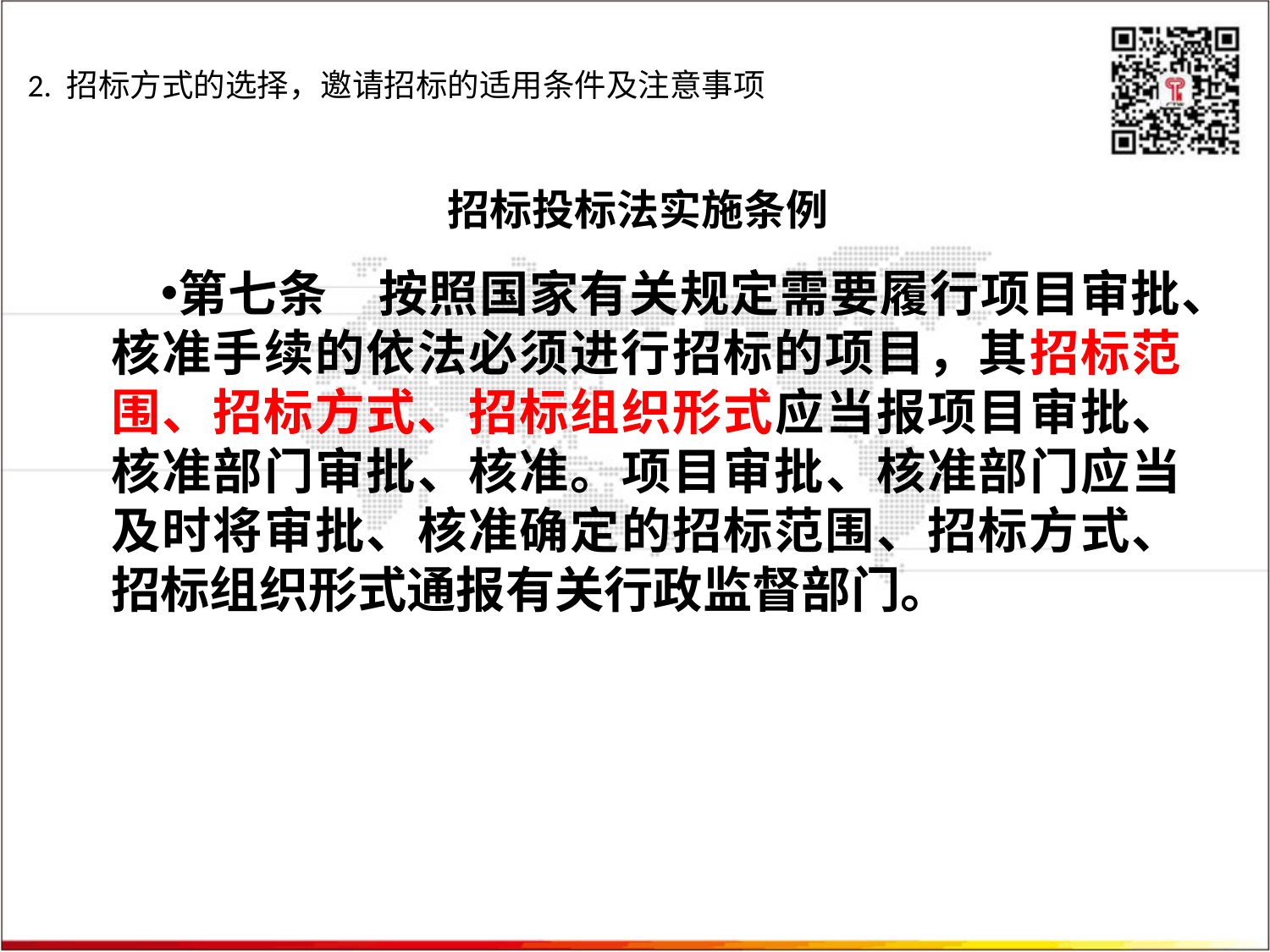

2. 招标方式的选择，邀请招标的适用条件及注意事项
# 招标投标法实施条例
第七条　按照国家有关规定需要履行项目审批、核准手续的依法必须进行招标的项目，其招标范围、招标方式、招标组织形式应当报项目审批、核准部门审批、核准。项目审批、核准部门应当及时将审批、核准确定的招标范围、招标方式、招标组织形式通报有关行政监督部门。